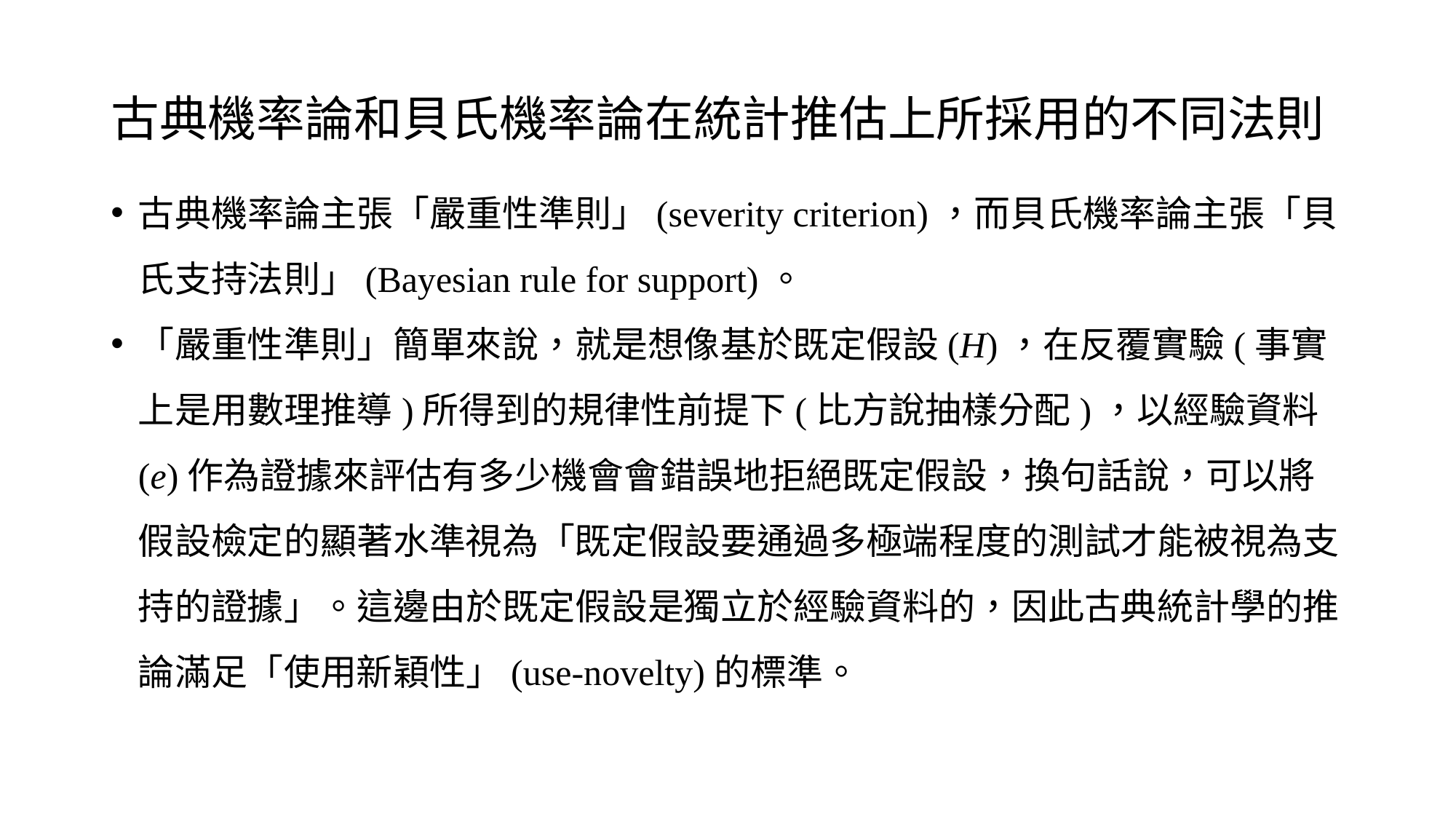

# 古典機率論和貝氏機率論在統計推估上所採用的不同法則
古典機率論主張「嚴重性準則」(severity criterion)，而貝氏機率論主張「貝氏支持法則」(Bayesian rule for support)。
「嚴重性準則」簡單來說，就是想像基於既定假設(H)，在反覆實驗(事實上是用數理推導)所得到的規律性前提下(比方說抽樣分配)，以經驗資料(e)作為證據來評估有多少機會會錯誤地拒絕既定假設，換句話說，可以將假設檢定的顯著水準視為「既定假設要通過多極端程度的測試才能被視為支持的證據」。這邊由於既定假設是獨立於經驗資料的，因此古典統計學的推論滿足「使用新穎性」(use-novelty)的標準。